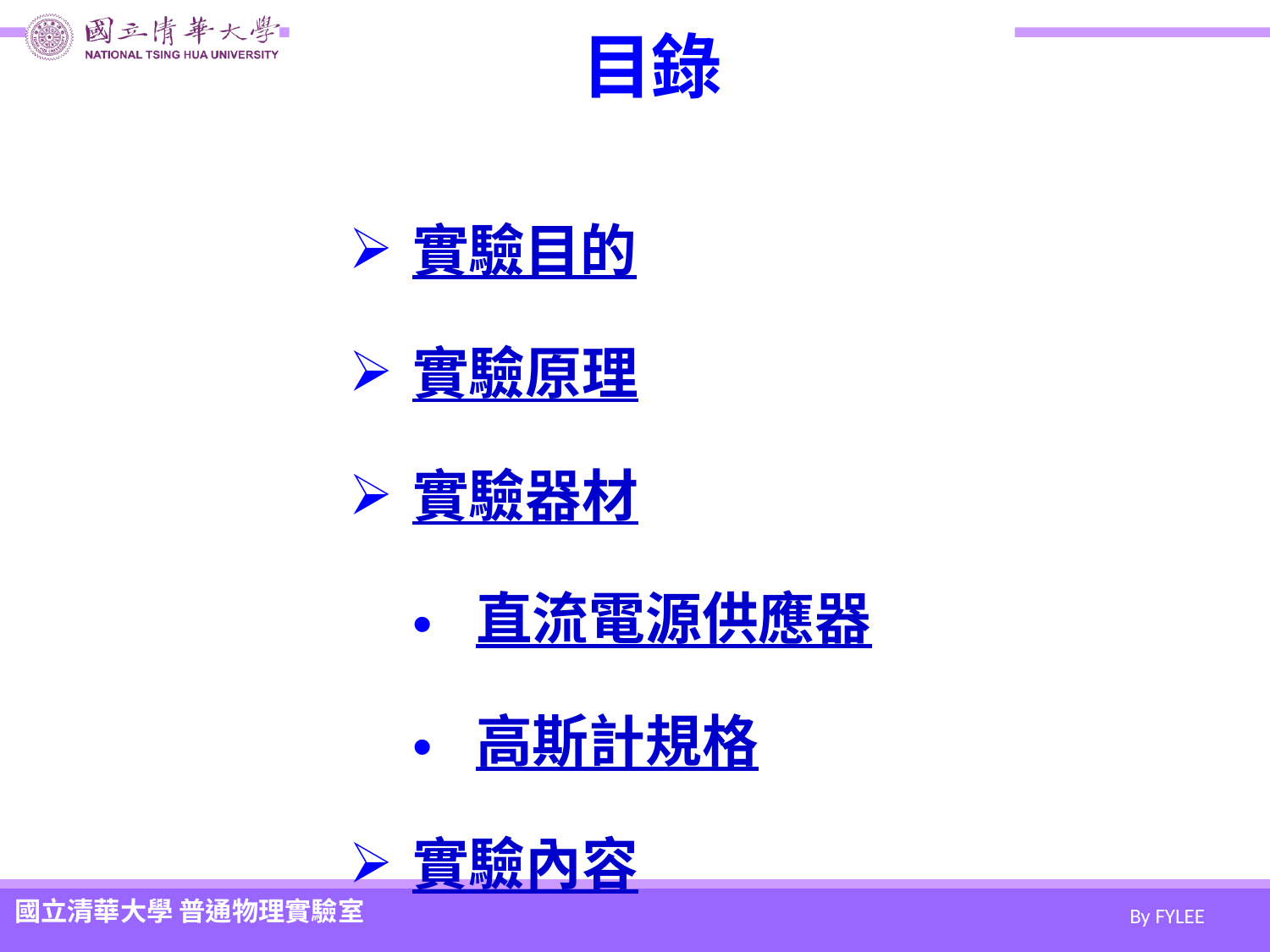

# 目錄
實驗目的
實驗原理
實驗器材
直流電源供應器
高斯計規格
實驗內容